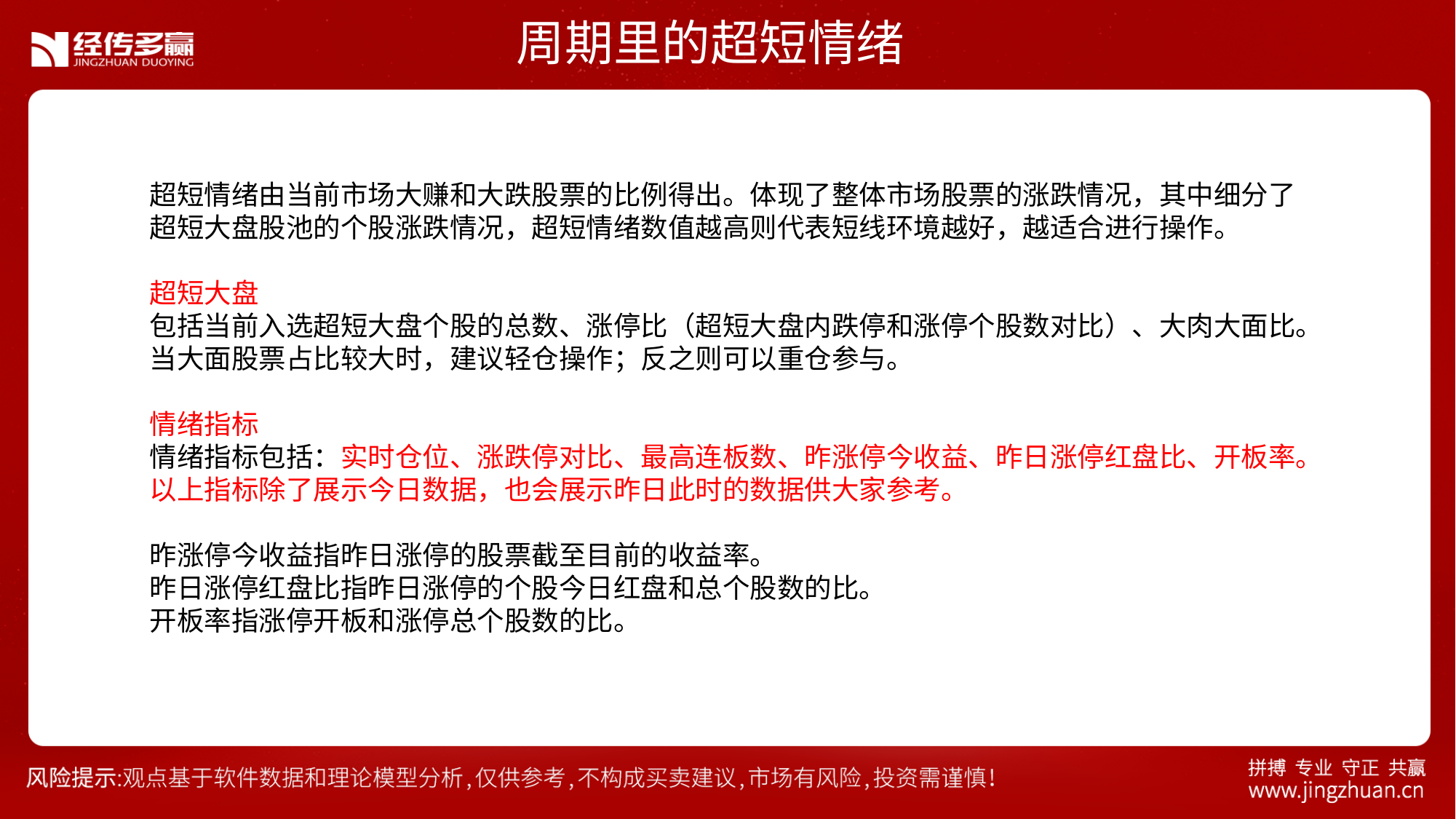

周期里的超短情绪
超短情绪由当前市场大赚和大跌股票的比例得出。体现了整体市场股票的涨跌情况，其中细分了超短大盘股池的个股涨跌情况，超短情绪数值越高则代表短线环境越好，越适合进行操作。

超短大盘
包括当前入选超短大盘个股的总数、涨停比（超短大盘内跌停和涨停个股数对比）、大肉大面比。当大面股票占比较大时，建议轻仓操作；反之则可以重仓参与。

情绪指标
情绪指标包括：实时仓位、涨跌停对比、最高连板数、昨涨停今收益、昨日涨停红盘比、开板率。以上指标除了展示今日数据，也会展示昨日此时的数据供大家参考。

昨涨停今收益指昨日涨停的股票截至目前的收益率。
昨日涨停红盘比指昨日涨停的个股今日红盘和总个股数的比。
开板率指涨停开板和涨停总个股数的比。